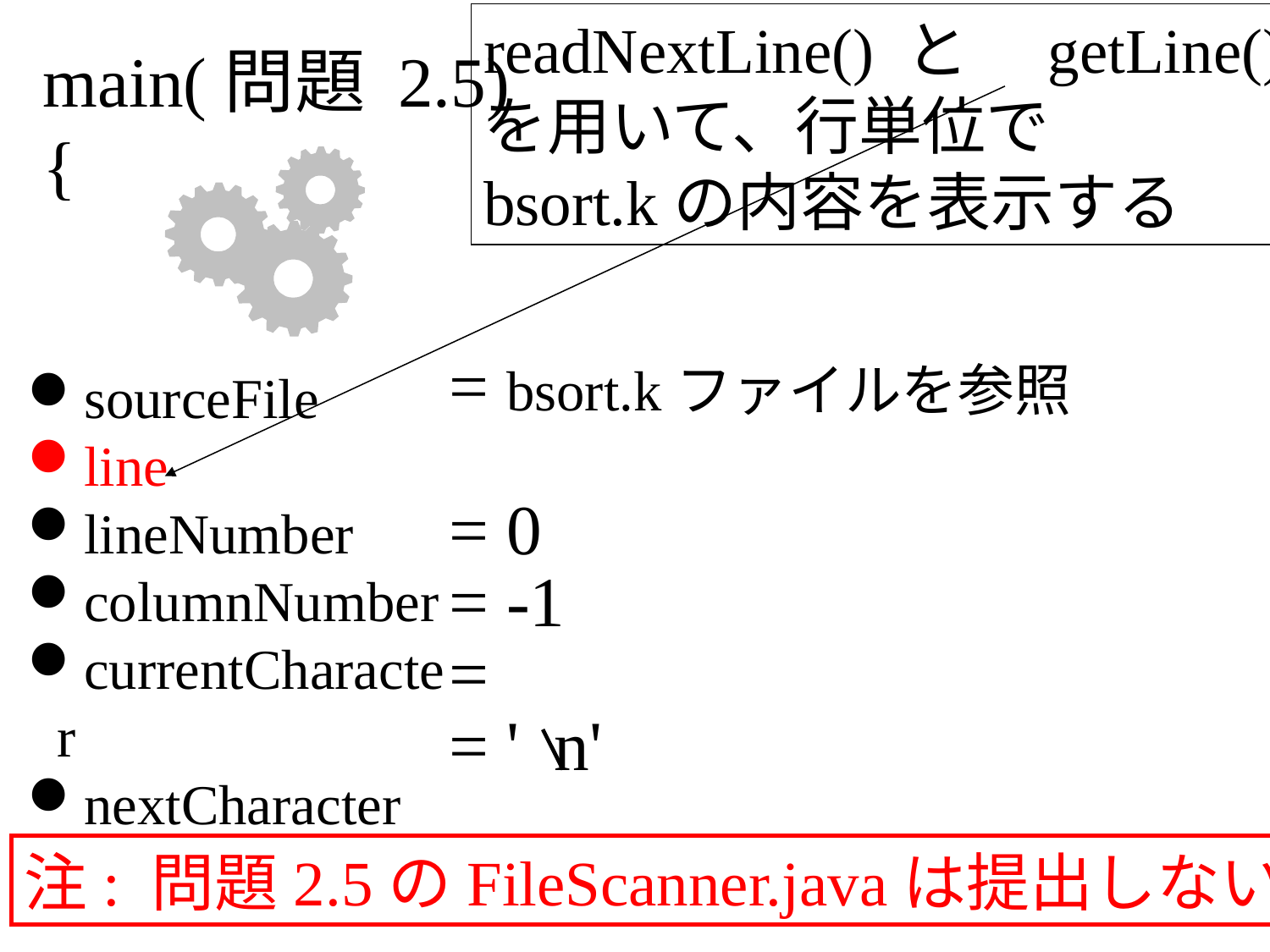

readNextLine() と　getLine()
を用いて、行単位で
bsort.kの内容を表示する
main(問題 2.5)
{

= bsort.kファイルを参照

= 0
= -1
=
= '  n'

sourceFile
line
lineNumber
columnNumber
currentCharacter
nextCharacter
注: 問題2.5のFileScanner.javaは提出しない